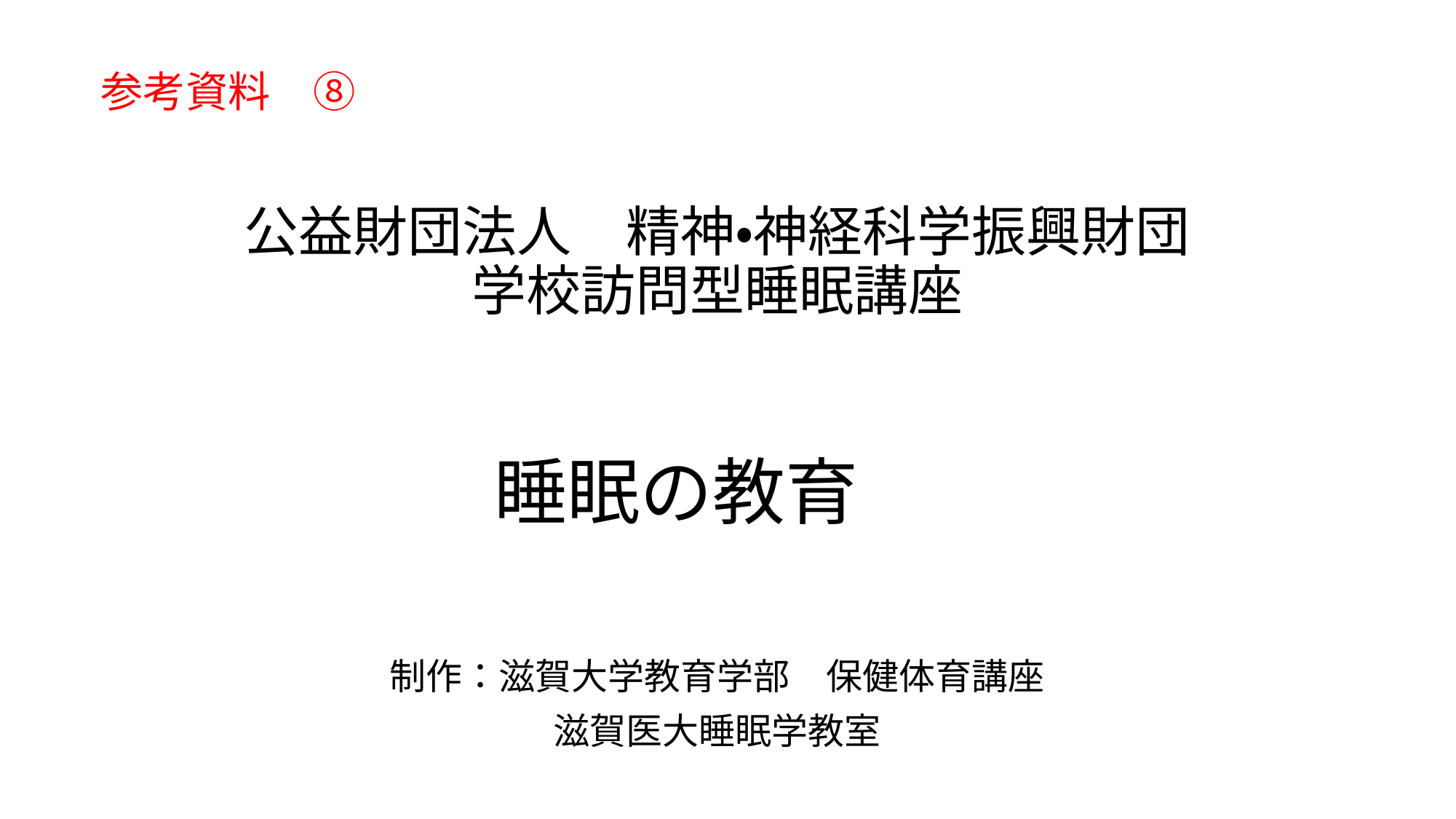

参考資料　⑧
# 公益財団法人　精神・神経科学振興財団 学校訪問型睡眠講座
睡眠の教育
制作：滋賀大学教育学部　保健体育講座
滋賀医大睡眠学教室